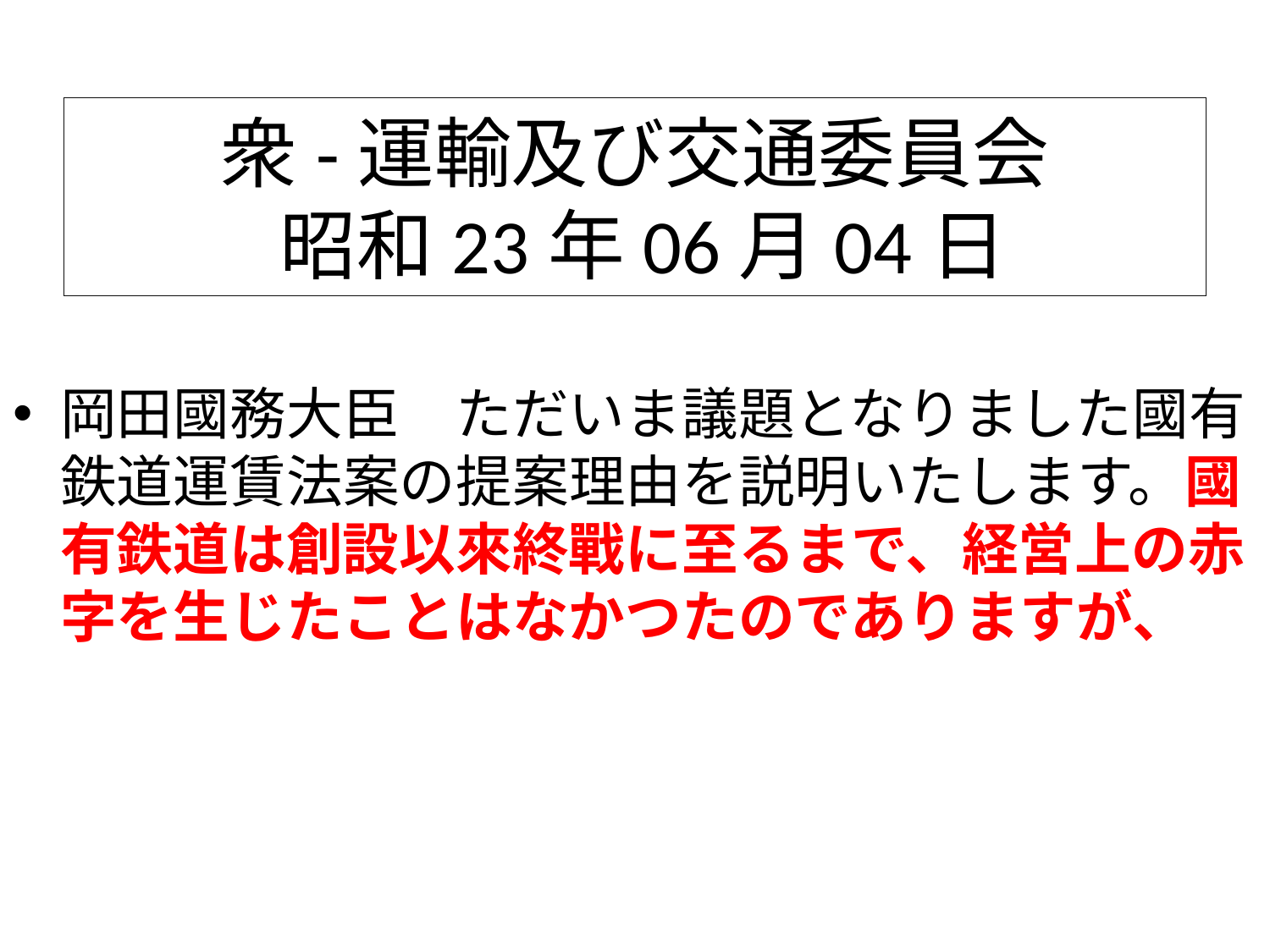

# 衆-運輸及び交通委員会 昭和23年06月04日
岡田國務大臣　ただいま議題となりました國有鉄道運賃法案の提案理由を説明いたします。國有鉄道は創設以來終戰に至るまで、経営上の赤字を生じたことはなかつたのでありますが、